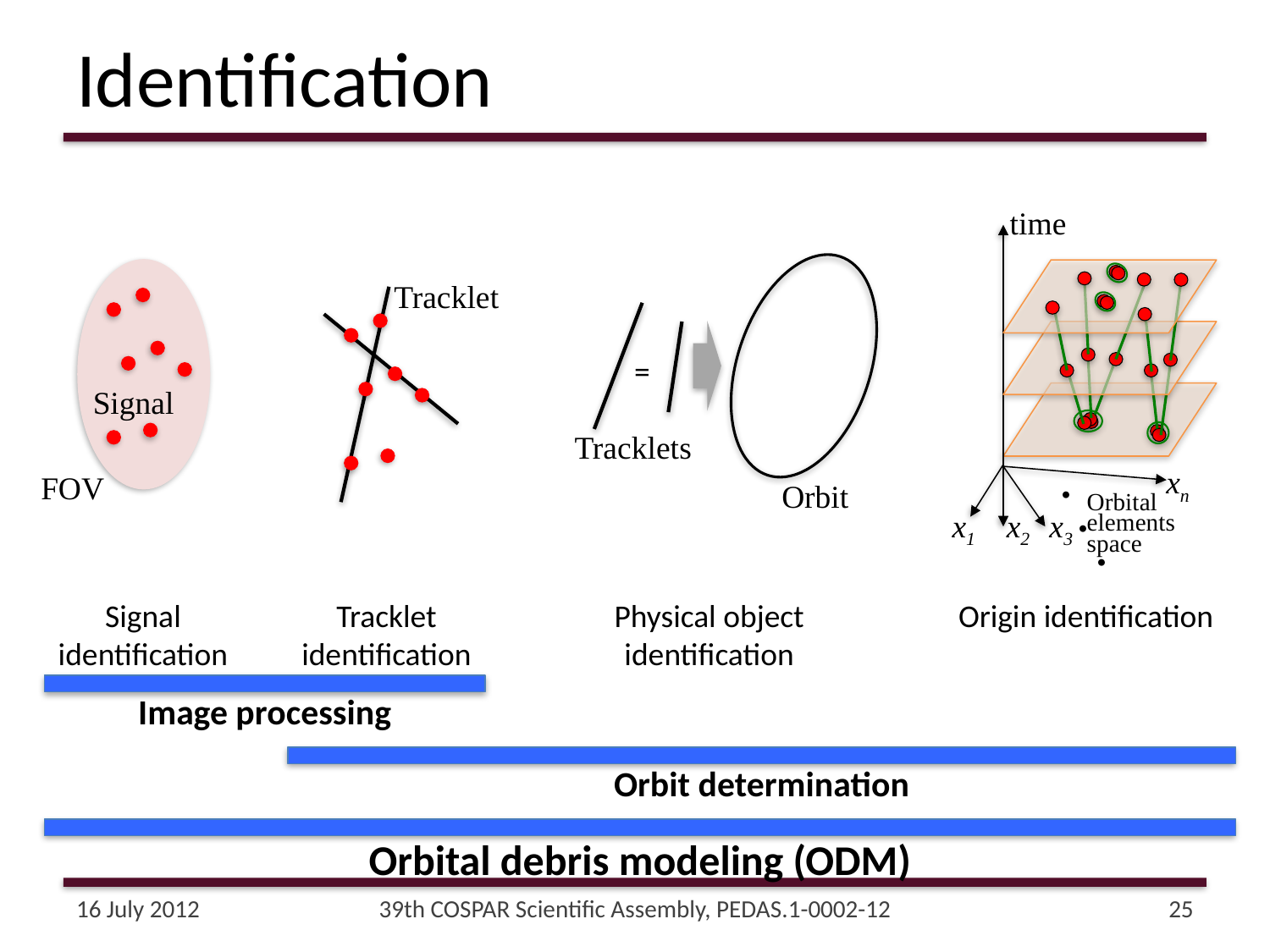

# Identification
time

xn
・・・
Orbital elements space
x1
x2
x3

=

Tracklets
Orbit

Signal

FOV
Tracklet

Signal identification
Tracklet identification
Physical object identification
Origin identification

Image processing

Orbit determination

Orbital debris modeling (ODM)
16 July 2012
39th COSPAR Scientific Assembly, PEDAS.1-0002-12
25